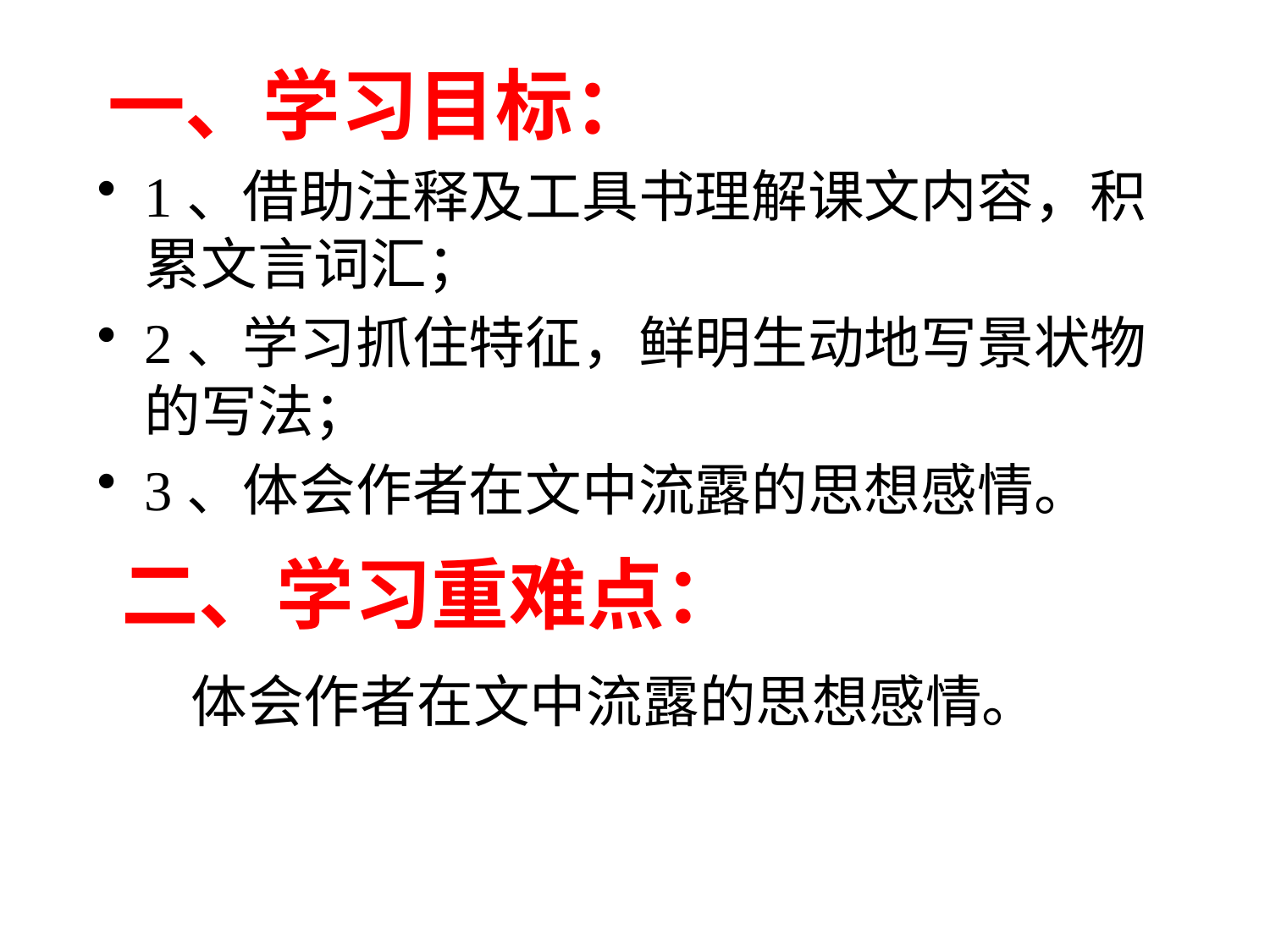

# 一、学习目标：
1、借助注释及工具书理解课文内容，积累文言词汇；
2、学习抓住特征，鲜明生动地写景状物的写法；
3、体会作者在文中流露的思想感情。
二、学习重难点：
体会作者在文中流露的思想感情。